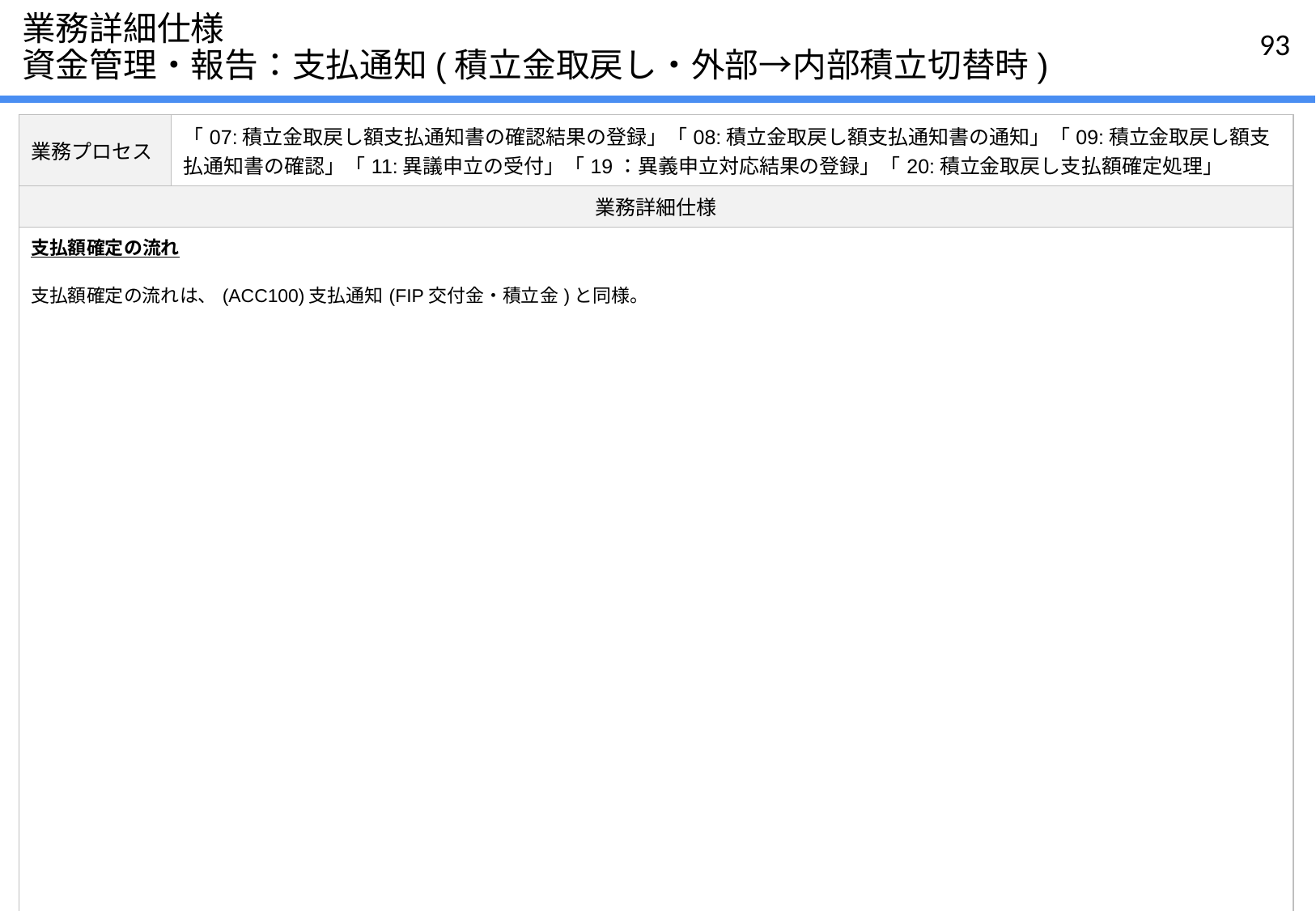

# 業務詳細仕様 資金管理・報告：支払通知(積立金取戻し・外部→内部積立切替時)
| 業務プロセス | 「07:積立金取戻し額支払通知書の確認結果の登録」「08:積立金取戻し額支払通知書の通知」「09:積立金取戻し額支払通知書の確認」「11:異議申立の受付」「19：異義申立対応結果の登録」「20:積立金取戻し支払額確定処理」 |
| --- | --- |
| 業務詳細仕様 |  |
| 支払額確定の流れ 支払額確定の流れは、(ACC100)支払通知(FIP交付金・積立金)と同様。 |  |